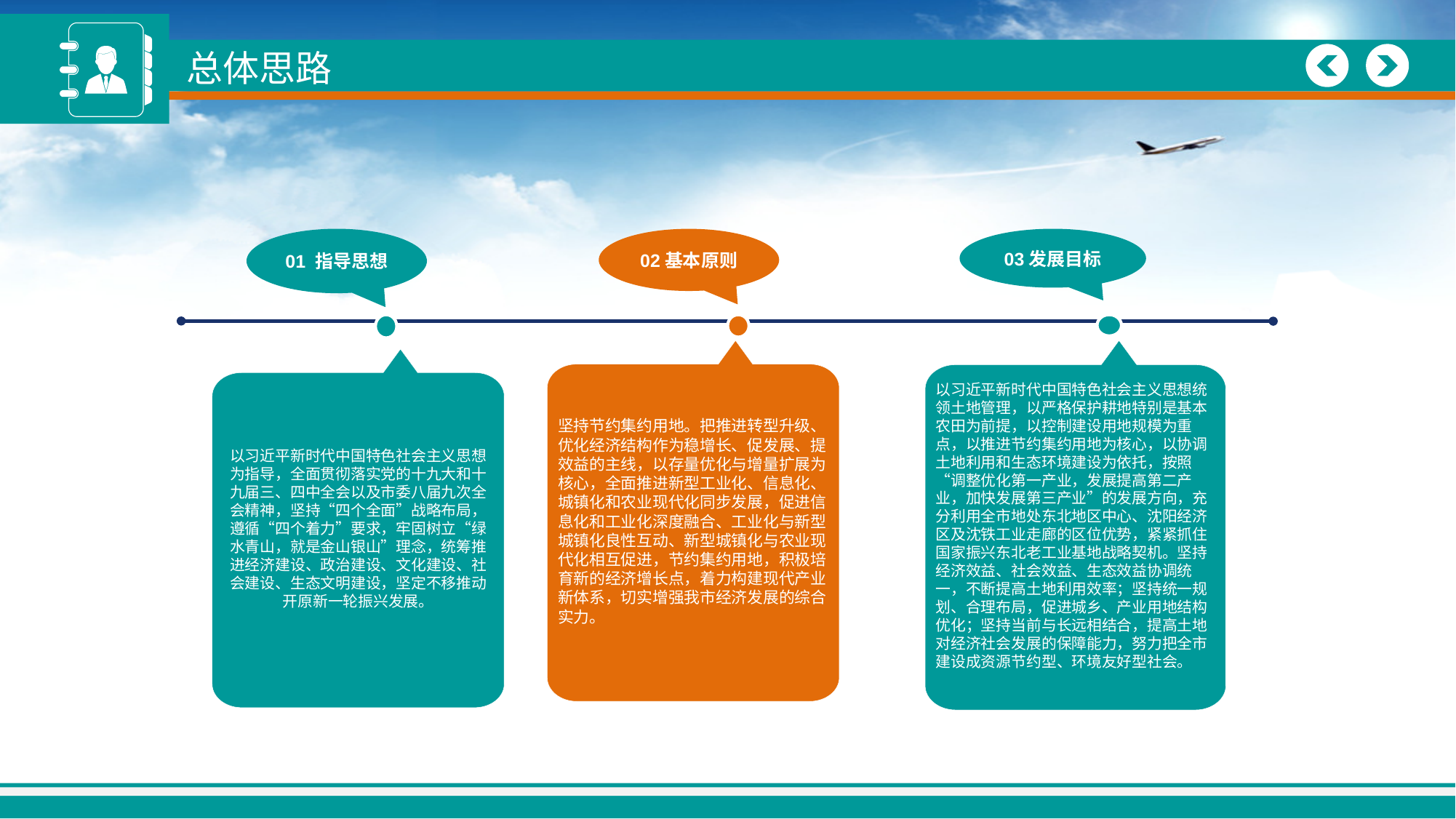

总体思路

01 指导思想

以习近平新时代中国特色社会主义思想为指导，全面贯彻落实党的十九大和十九届三、四中全会以及市委八届九次全会精神，坚持“四个全面”战略布局，遵循“四个着力”要求，牢固树立“绿水青山，就是金山银山”理念，统筹推进经济建设、政治建设、文化建设、社会建设、生态文明建设，坚定不移推动开原新一轮振兴发展。
02基本原则

坚持节约集约用地。把推进转型升级、优化经济结构作为稳增长、促发展、提效益的主线，以存量优化与增量扩展为核心，全面推进新型工业化、信息化、城镇化和农业现代化同步发展，促进信息化和工业化深度融合、工业化与新型城镇化良性互动、新型城镇化与农业现代化相互促进，节约集约用地，积极培育新的经济增长点，着力构建现代产业新体系，切实增强我市经济发展的综合实力。
03发展目标

以习近平新时代中国特色社会主义思想统领土地管理，以严格保护耕地特别是基本农田为前提，以控制建设用地规模为重点，以推进节约集约用地为核心，以协调土地利用和生态环境建设为依托，按照“调整优化第一产业，发展提高第二产业，加快发展第三产业”的发展方向，充分利用全市地处东北地区中心、沈阳经济区及沈铁工业走廊的区位优势，紧紧抓住国家振兴东北老工业基地战略契机。坚持经济效益、社会效益、生态效益协调统一，不断提高土地利用效率；坚持统一规划、合理布局，促进城乡、产业用地结构优化；坚持当前与长远相结合，提高土地对经济社会发展的保障能力，努力把全市建设成资源节约型、环境友好型社会。

4